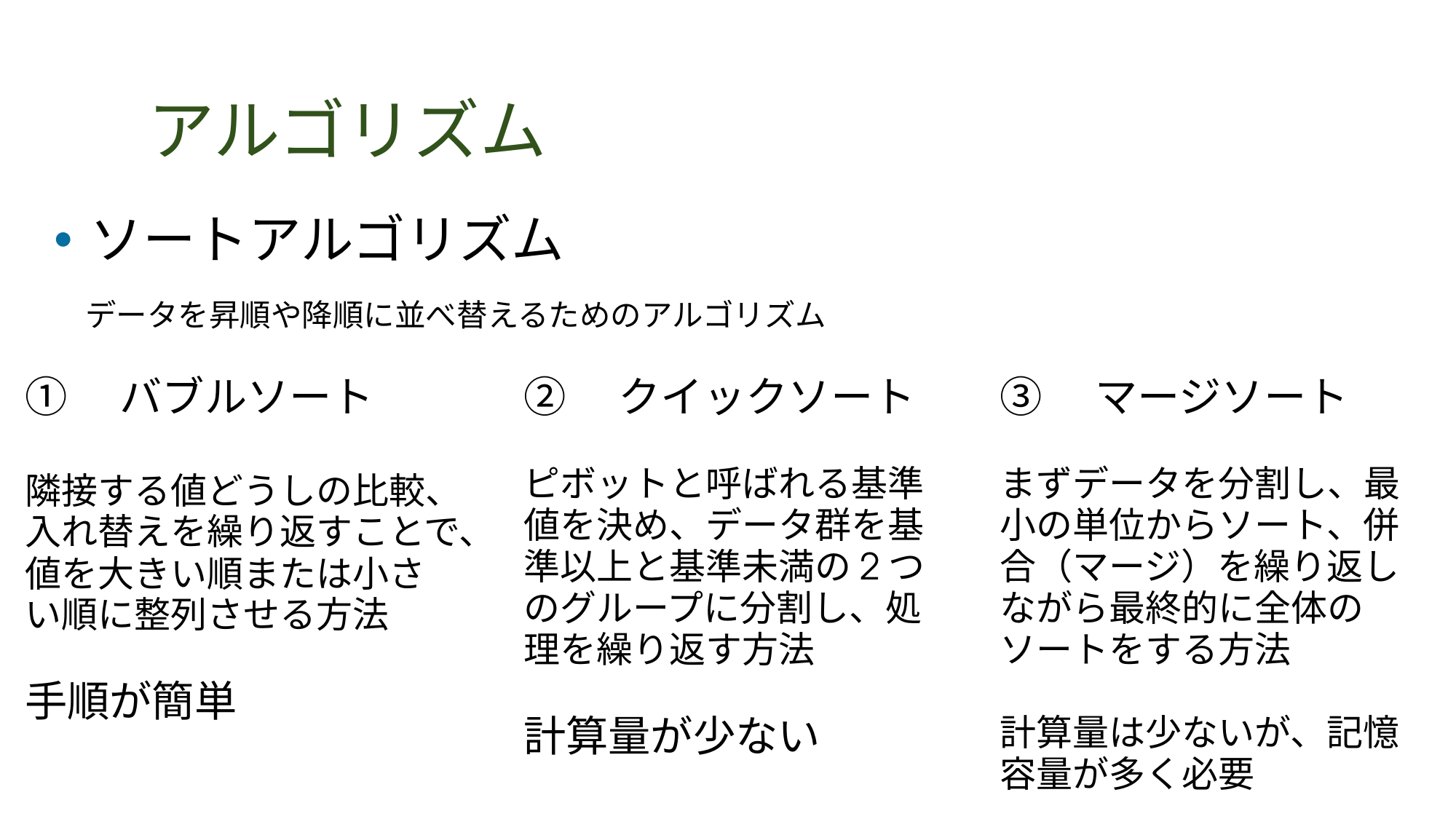

# アルゴリズム
ソートアルゴリズム
　データを昇順や降順に並べ替えるためのアルゴリズム
①　バブルソート

隣接する値どうしの比較、入れ替えを繰り返すことで、値を大きい順または小さい順に整列させる方法

手順が簡単
②　クイックソート

ピボットと呼ばれる基準値を決め、データ群を基準以上と基準未満の2つのグループに分割し、処理を繰り返す方法

計算量が少ない
③　マージソート

まずデータを分割し、最小の単位からソート、併合（マージ）を繰り返しながら最終的に全体のソートをする方法

計算量は少ないが、記憶容量が多く必要